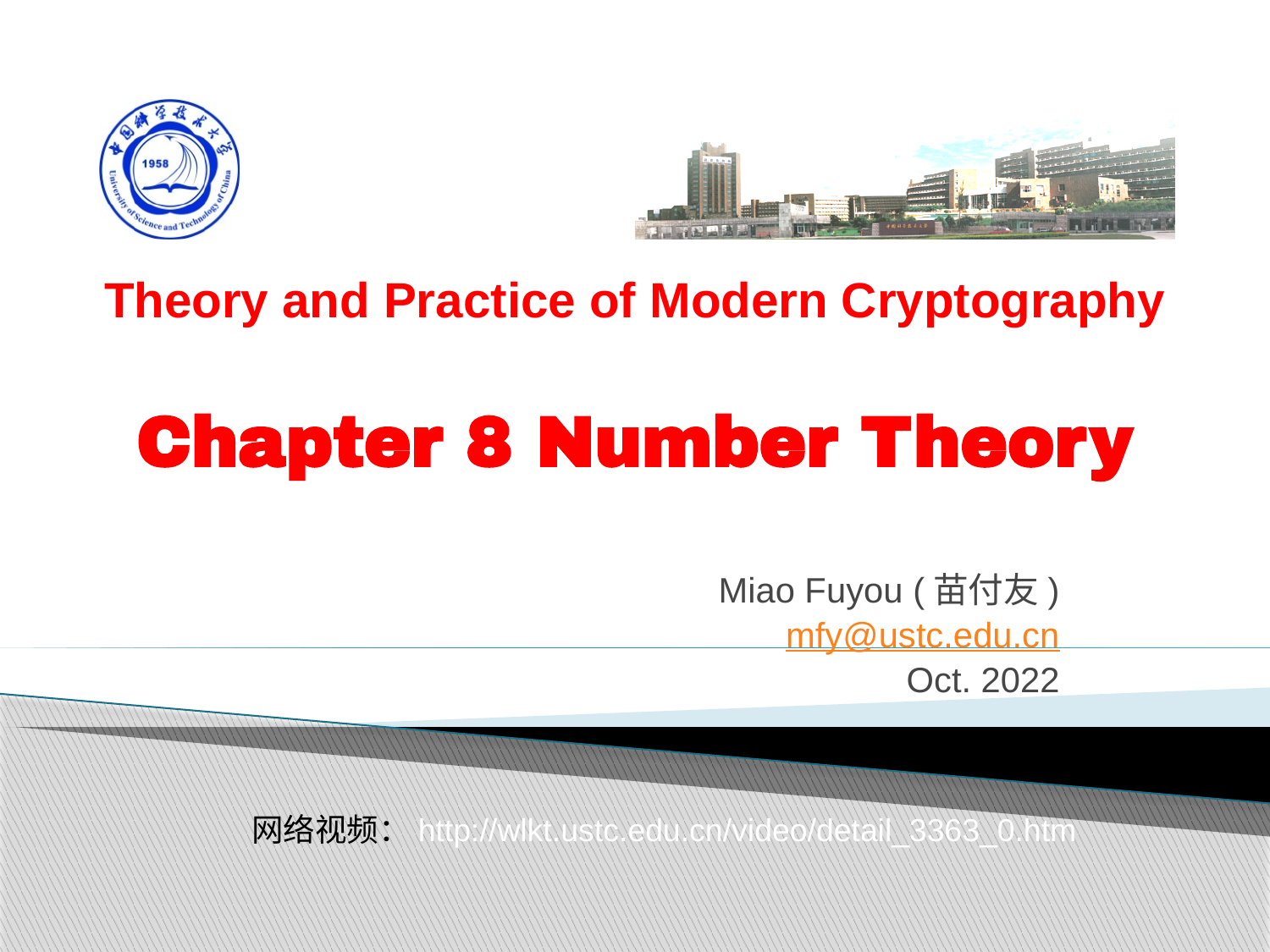

# Theory and Practice of Modern Cryptography Chapter 8 Number Theory
Miao Fuyou (苗付友)
mfy@ustc.edu.cn
Oct. 2022